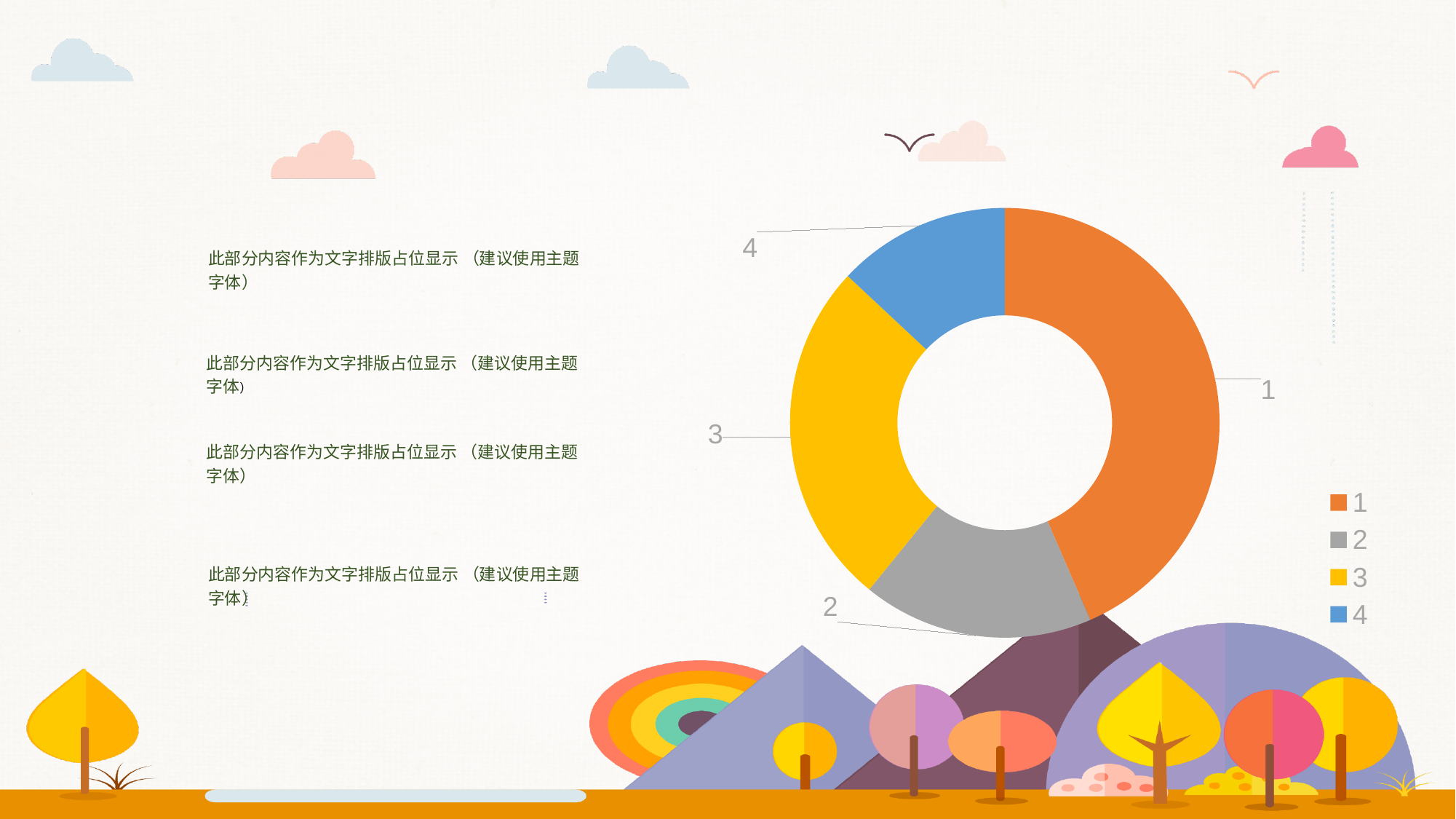

### Chart

| Category |  |
|---|---|
此部分内容作为文字排版占位显示 （建议使用主题字体）
此部分内容作为文字排版占位显示 （建议使用主题字体）
此部分内容作为文字排版占位显示 （建议使用主题字体）
此部分内容作为文字排版占位显示 （建议使用主题字体）